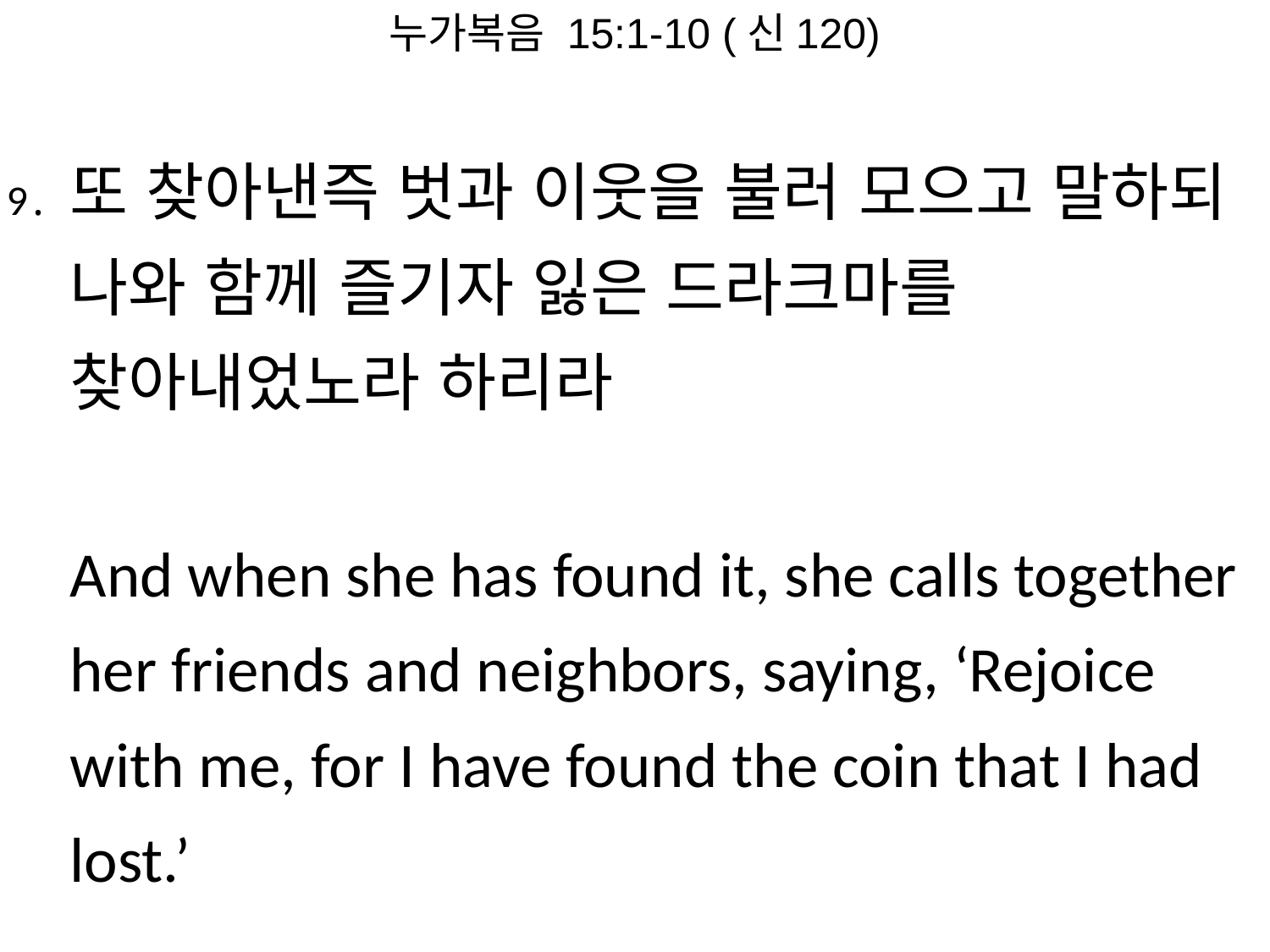

누가복음 15:1-10 (신120)
#
9․	또 찾아낸즉 벗과 이웃을 불러 모으고 말하되 나와 함께 즐기자 잃은 드라크마를 찾아내었노라 하리라
And when she has found it, she calls together her friends and neighbors, saying, ‘Rejoice with me, for I have found the coin that I had lost.’